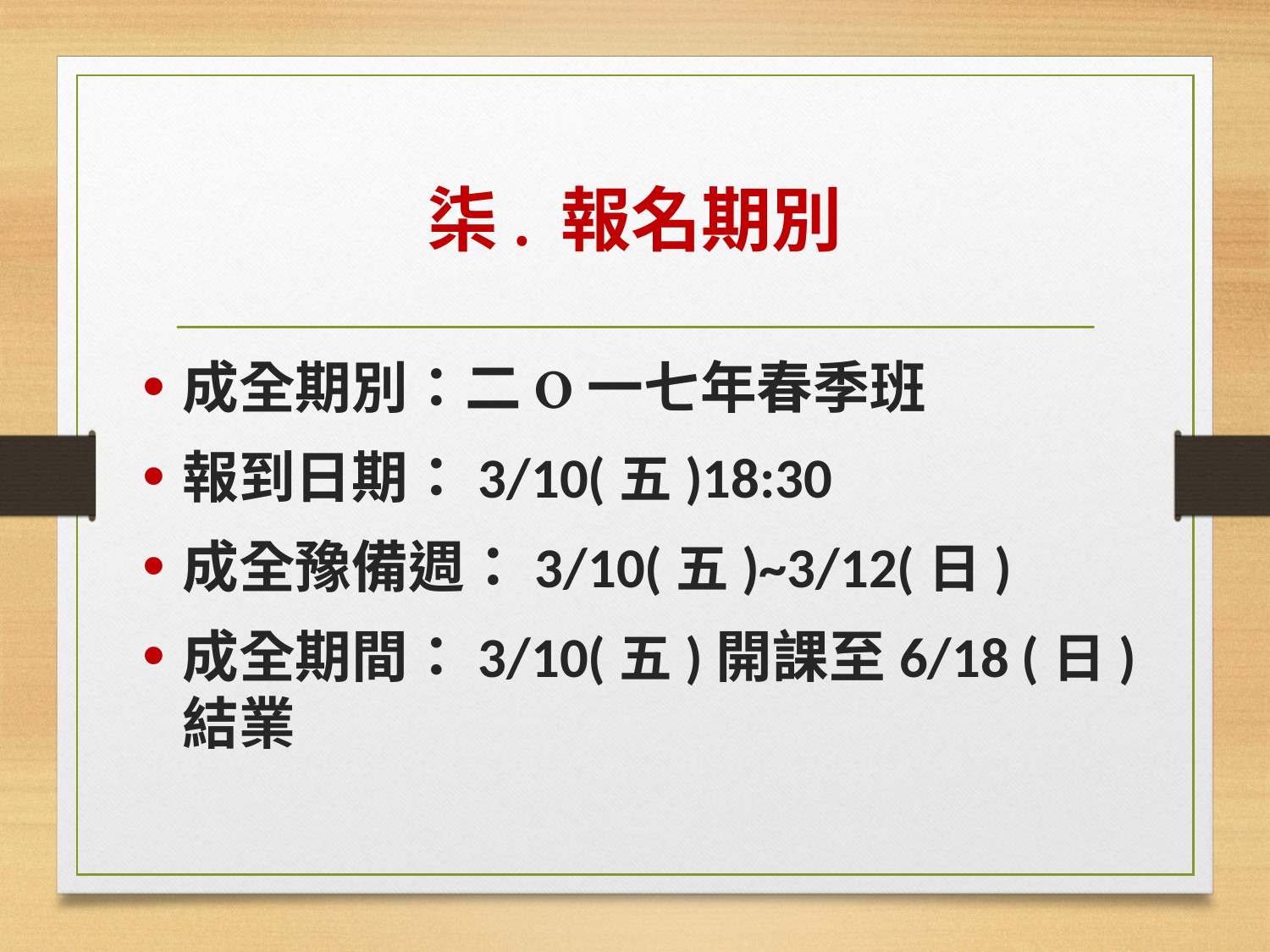

# 柒. 報名期別
成全期別：二O一七年春季班
報到日期：3/10(五)18:30
成全豫備週：3/10(五)~3/12(日)
成全期間：3/10(五)開課至6/18 (日)結業